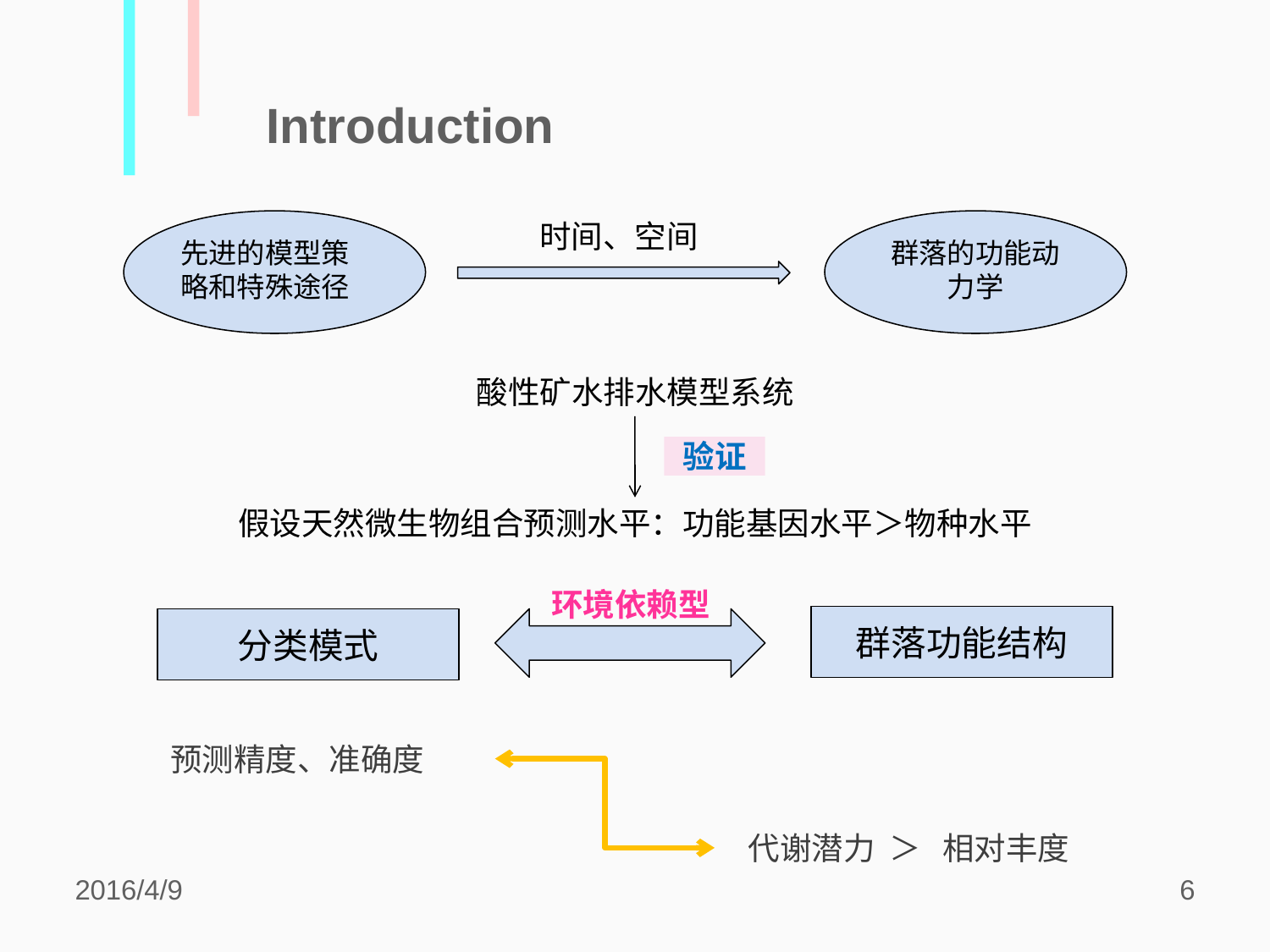

Introduction
时间、空间
先进的模型策略和特殊途径
群落的功能动力学

酸性矿水排水模型系统
验证
假设天然微生物组合预测水平：功能基因水平＞物种水平
环境依赖型
群落功能结构
分类模式

预测精度、准确度
代谢潜力  ＞   相对丰度
2016/4/9
6